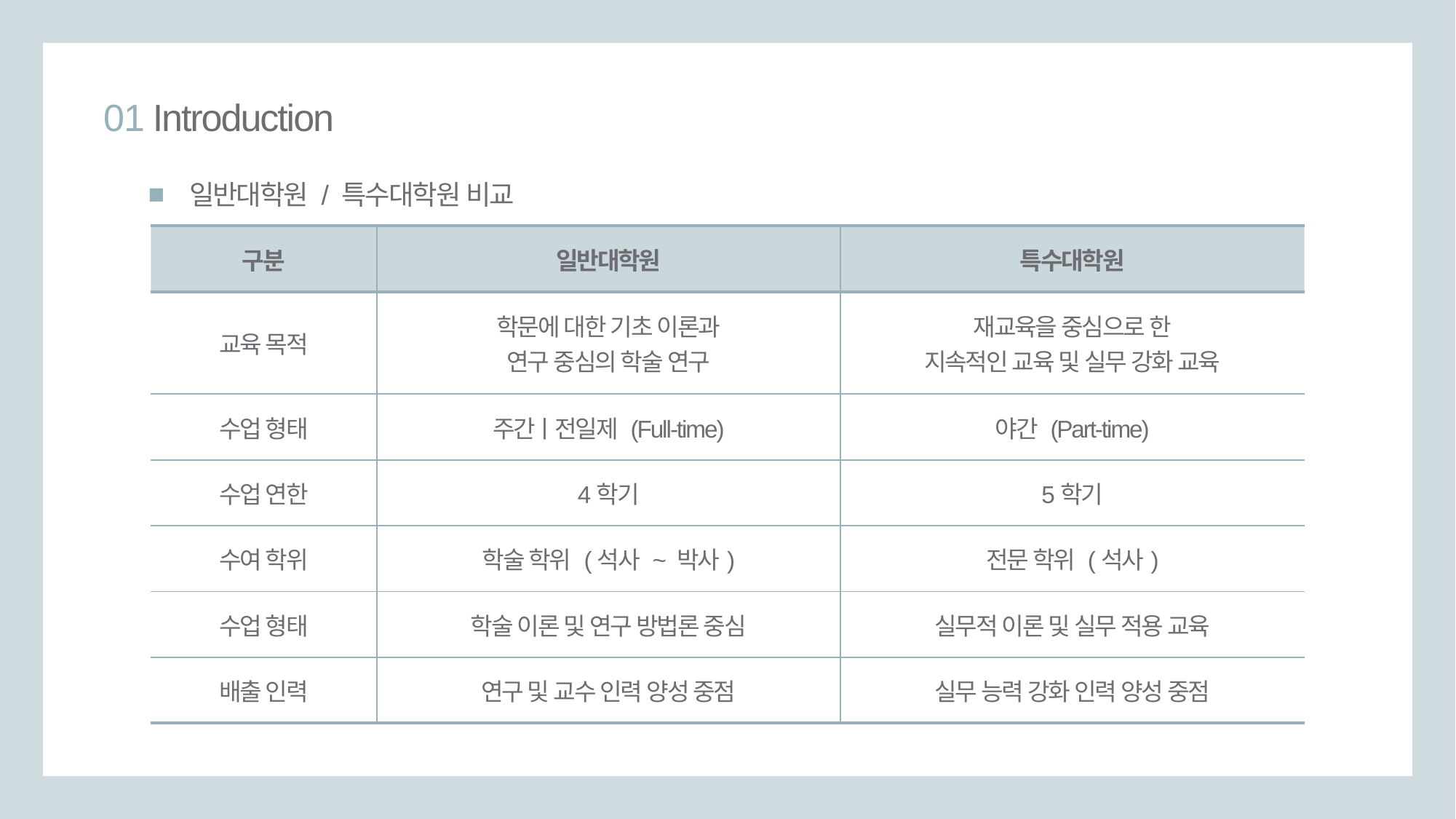

01
Introduction
일반대학원 / 특수대학원 비교
| 구분 | 일반대학원 | 특수대학원 |
| --- | --- | --- |
| 교육 목적 | 학문에 대한 기초 이론과 연구 중심의 학술 연구 | 재교육을 중심으로 한 지속적인 교육 및 실무 강화 교육 |
| 수업 형태 | 주간ㅣ전일제 (Full-time) | 야간 (Part-time) |
| 수업 연한 | 4학기 | 5학기 |
| 수여 학위 | 학술 학위 (석사 ~ 박사) | 전문 학위 (석사) |
| 수업 형태 | 학술 이론 및 연구 방법론 중심 | 실무적 이론 및 실무 적용 교육 |
| 배출 인력 | 연구 및 교수 인력 양성 중점 | 실무 능력 강화 인력 양성 중점 |